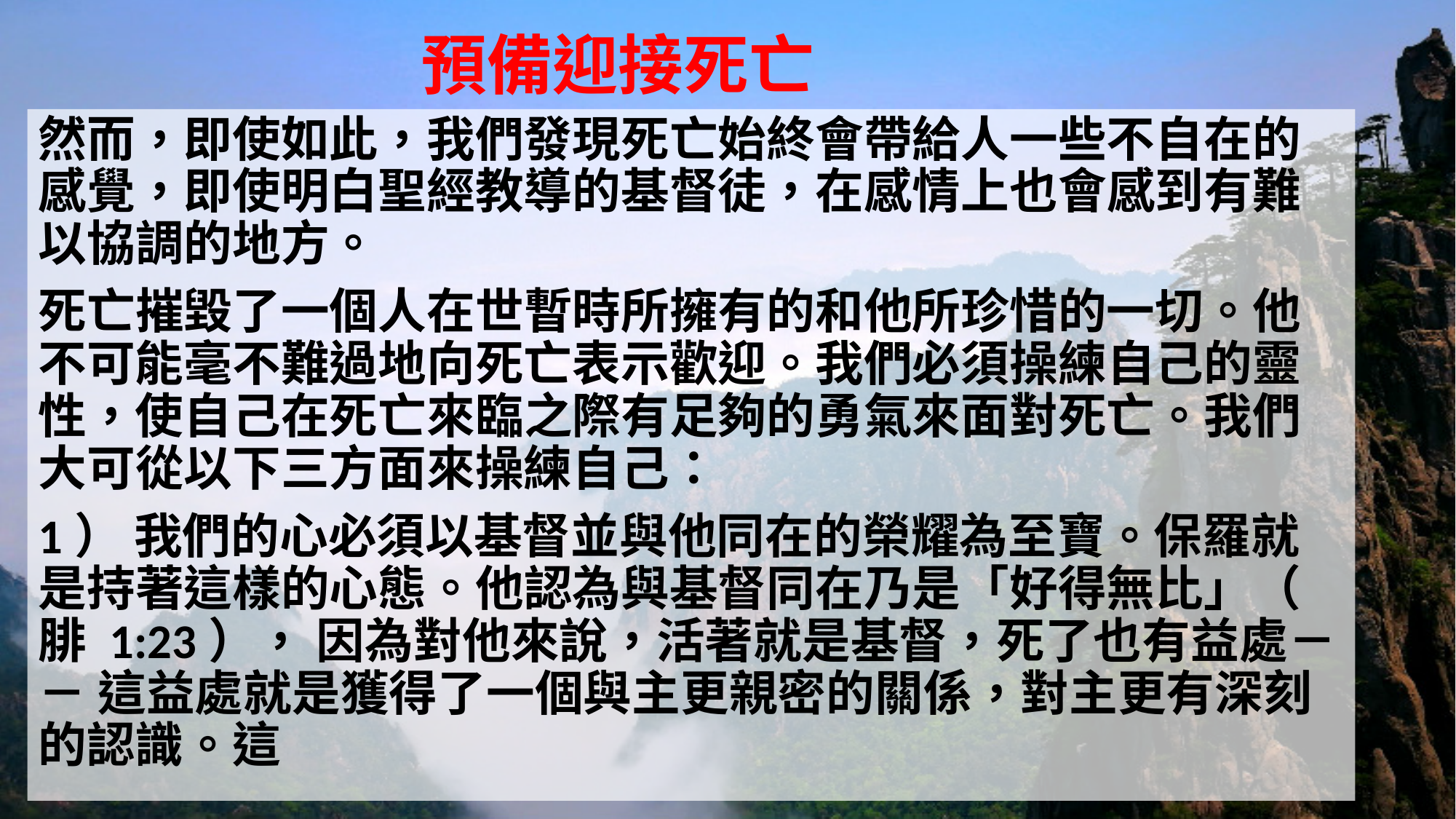

# 預備迎接死亡
然而，即使如此，我們發現死亡始終會帶給人一些不自在的感覺，即使明白聖經教導的基督徒，在感情上也會感到有難以協調的地方。
死亡摧毀了一個人在世暫時所擁有的和他所珍惜的一切。他不可能毫不難過地向死亡表示歡迎。我們必須操練自己的靈性，使自己在死亡來臨之際有足夠的勇氣來面對死亡。我們大可從以下三方面來操練自己：
1） 我們的心必須以基督並與他同在的榮耀為至寶。保羅就是持著這樣的心態。他認為與基督同在乃是「好得無比」（ 腓 1:23）， 因為對他來說，活著就是基督，死了也有益處－－ 這益處就是獲得了一個與主更親密的關係，對主更有深刻的認識。這